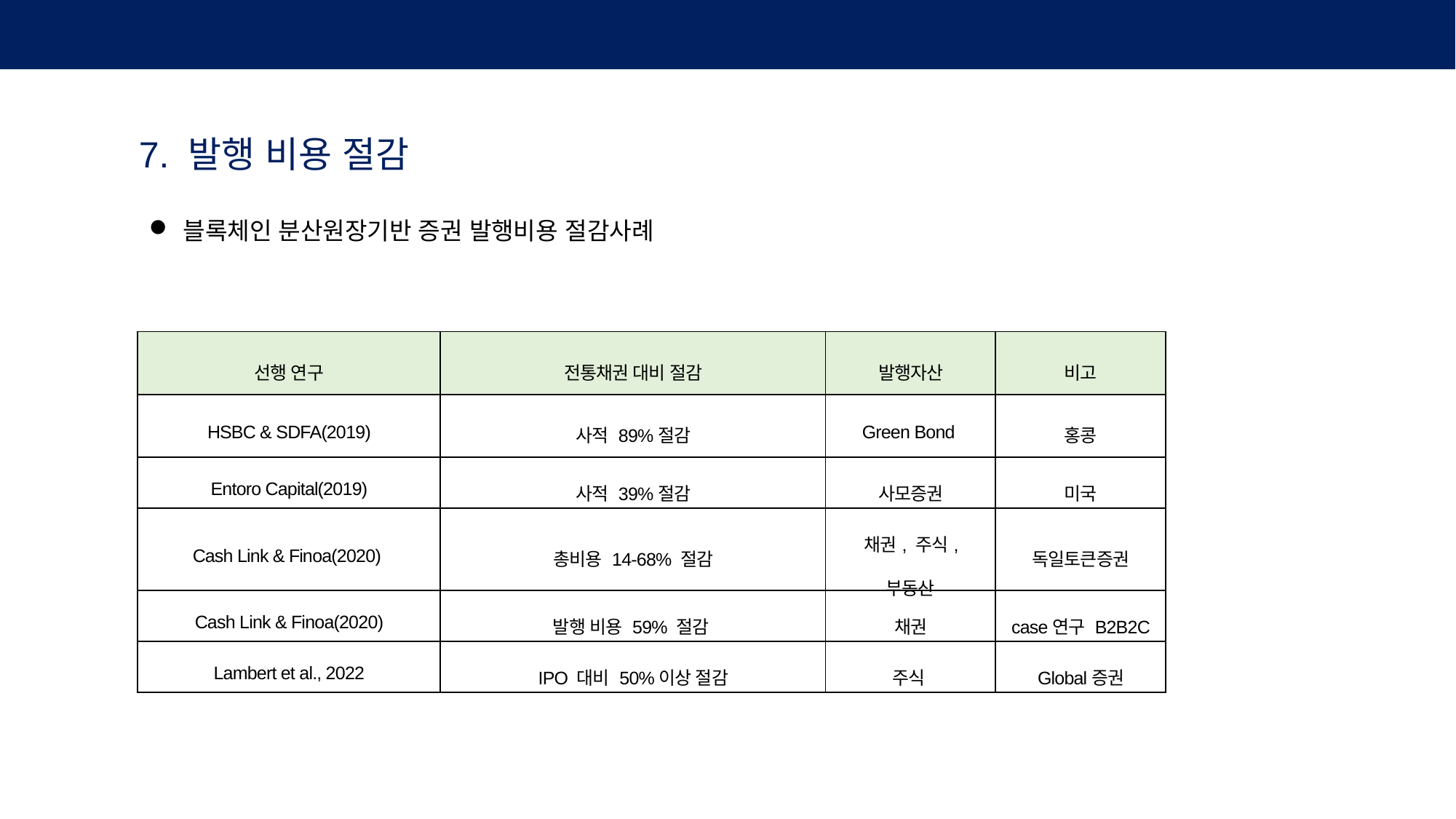

3. 채권토큰의 편익
7. 발행 비용 절감
블록체인 분산원장기반 증권 발행비용 절감사례
| 선행 연구 | 전통채권 대비 절감 | 발행자산 | 비고 |
| --- | --- | --- | --- |
| HSBC & SDFA(2019) | 사적 89%절감 | Green Bond | 홍콩 |
| Entoro Capital(2019) | 사적 39%절감 | 사모증권 | 미국 |
| Cash Link & Finoa(2020) | 총비용 14-68% 절감 | 채권, 주식, 부동산 | 독일토큰증권 |
| Cash Link & Finoa(2020) | 발행 비용 59% 절감 | 채권 | case연구 B2B2C |
| Lambert et al., 2022 | IPO 대비 50%이상 절감 | 주식 | Global증권 |